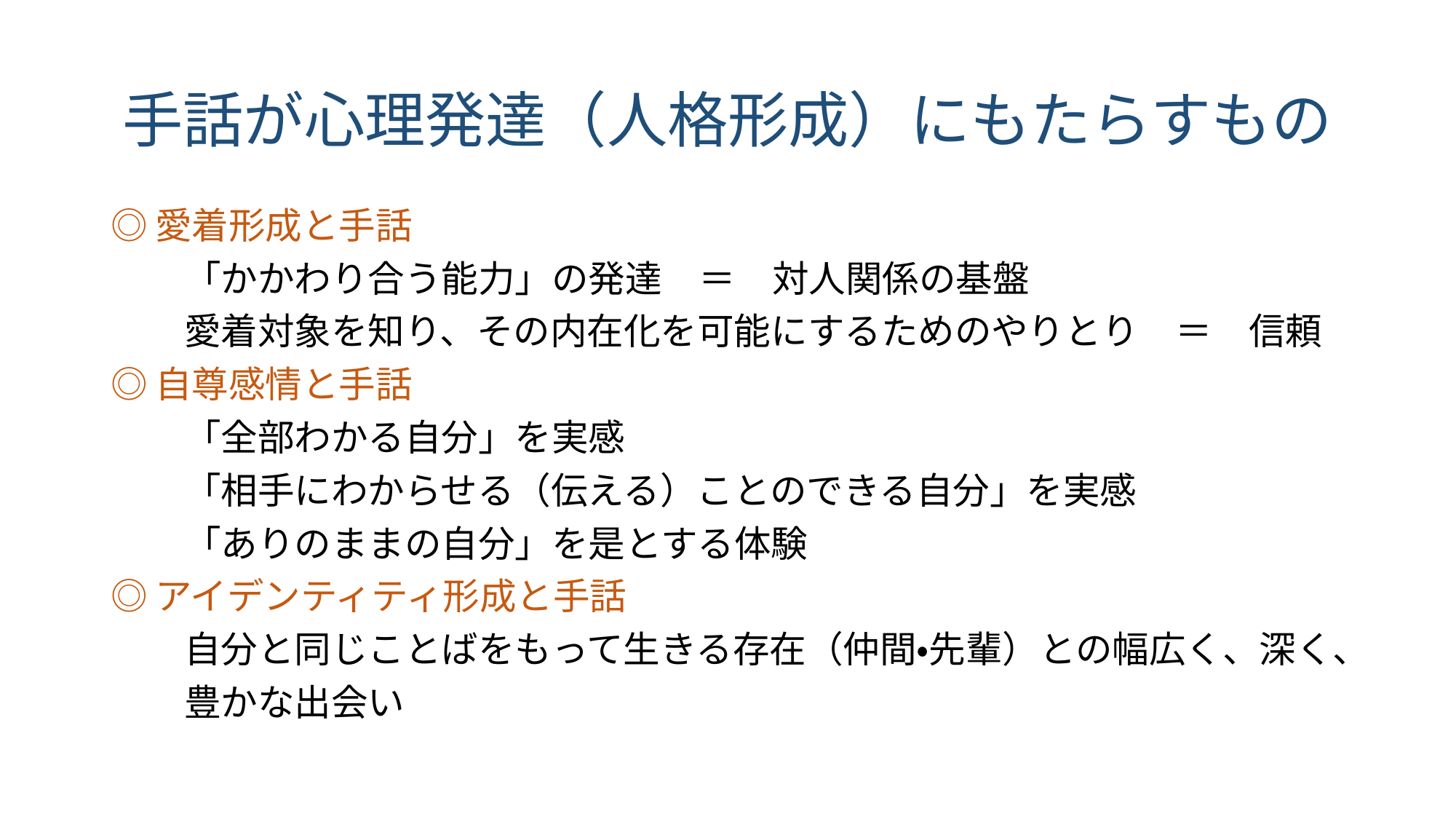

# 手話が心理発達（人格形成）にもたらすもの
◎愛着形成と手話
　　「かかわり合う能力」の発達　＝　対人関係の基盤
　　愛着対象を知り、その内在化を可能にするためのやりとり　＝　信頼
◎自尊感情と手話
　　「全部わかる自分」を実感
　　「相手にわからせる（伝える）ことのできる自分」を実感
　　「ありのままの自分」を是とする体験
◎アイデンティティ形成と手話
　　自分と同じことばをもって生きる存在（仲間・先輩）との幅広く、深く、
　　豊かな出会い